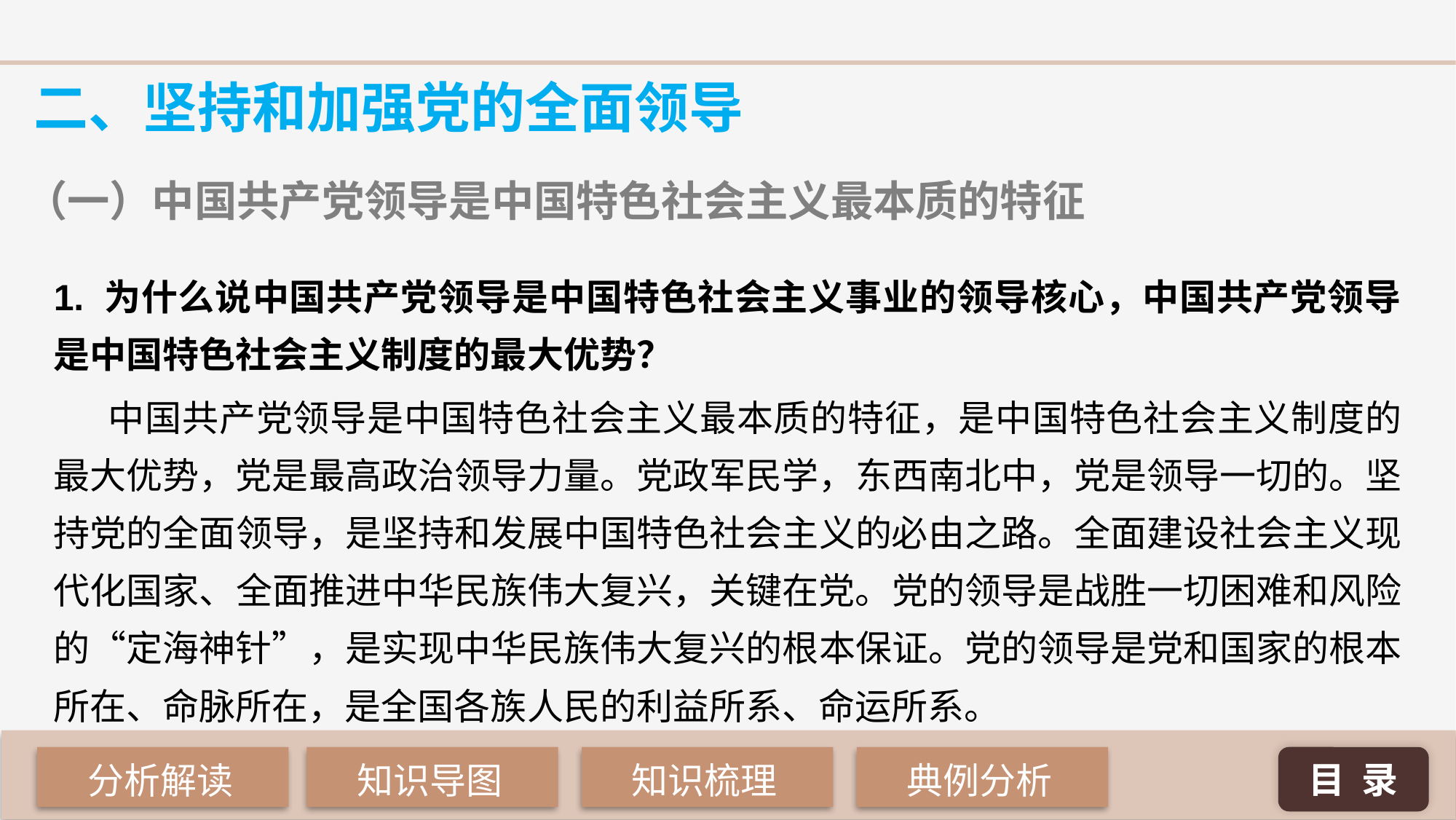

二、坚持和加强党的全面领导
（一）中国共产党领导是中国特色社会主义最本质的特征
1. 为什么说中国共产党领导是中国特色社会主义事业的领导核心，中国共产党领导是中国特色社会主义制度的最大优势？
中国共产党领导是中国特色社会主义最本质的特征，是中国特色社会主义制度的最大优势，党是最高政治领导力量。党政军民学，东西南北中，党是领导一切的。坚持党的全面领导，是坚持和发展中国特色社会主义的必由之路。全面建设社会主义现代化国家、全面推进中华民族伟大复兴，关键在党。党的领导是战胜一切困难和风险的“定海神针”，是实现中华民族伟大复兴的根本保证。党的领导是党和国家的根本所在、命脉所在，是全国各族人民的利益所系、命运所系。